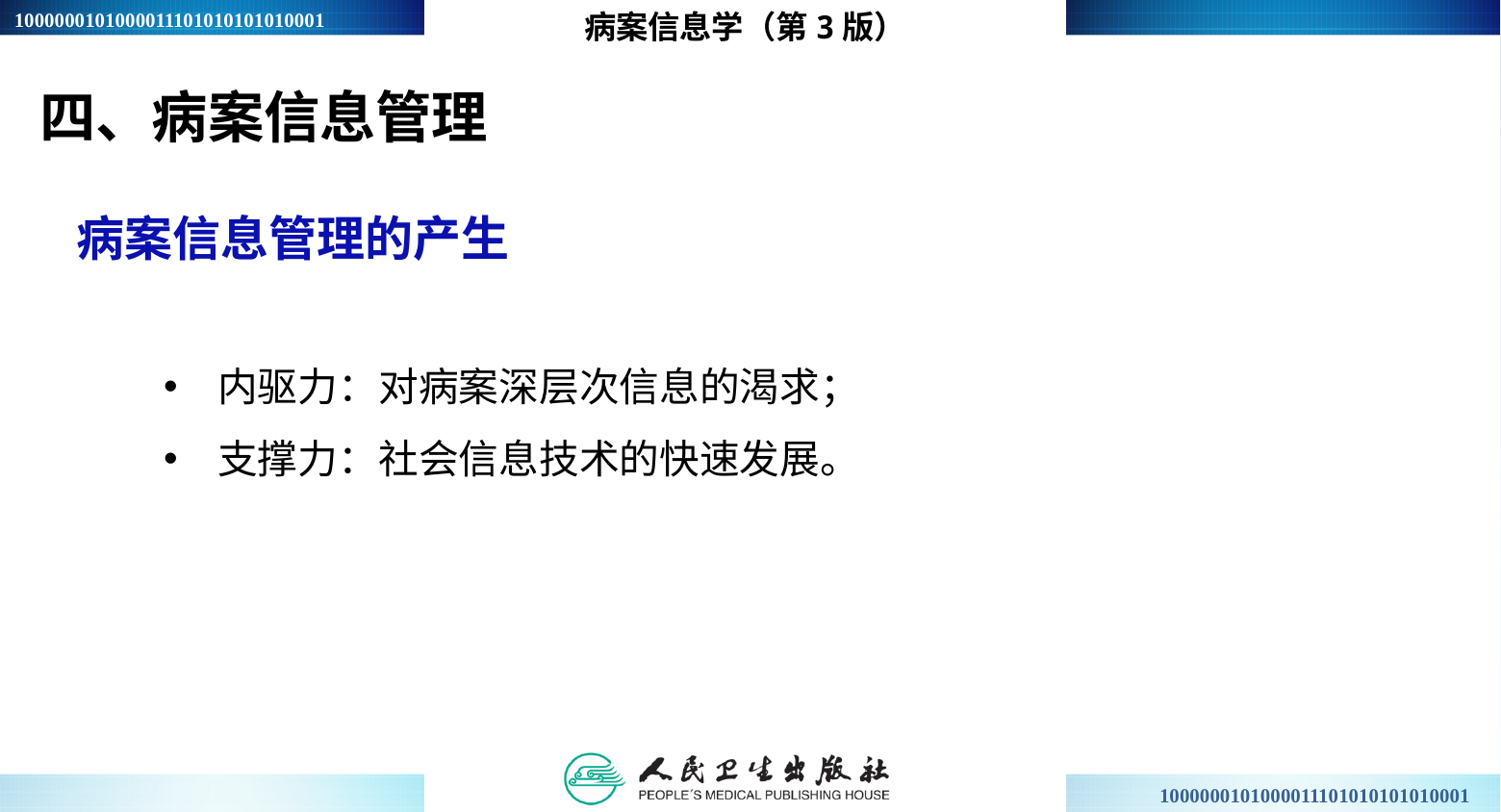

病案信息学（第3版）
四、病案信息管理
病案信息管理的产生
内驱力：对病案深层次信息的渴求；
支撑力：社会信息技术的快速发展。